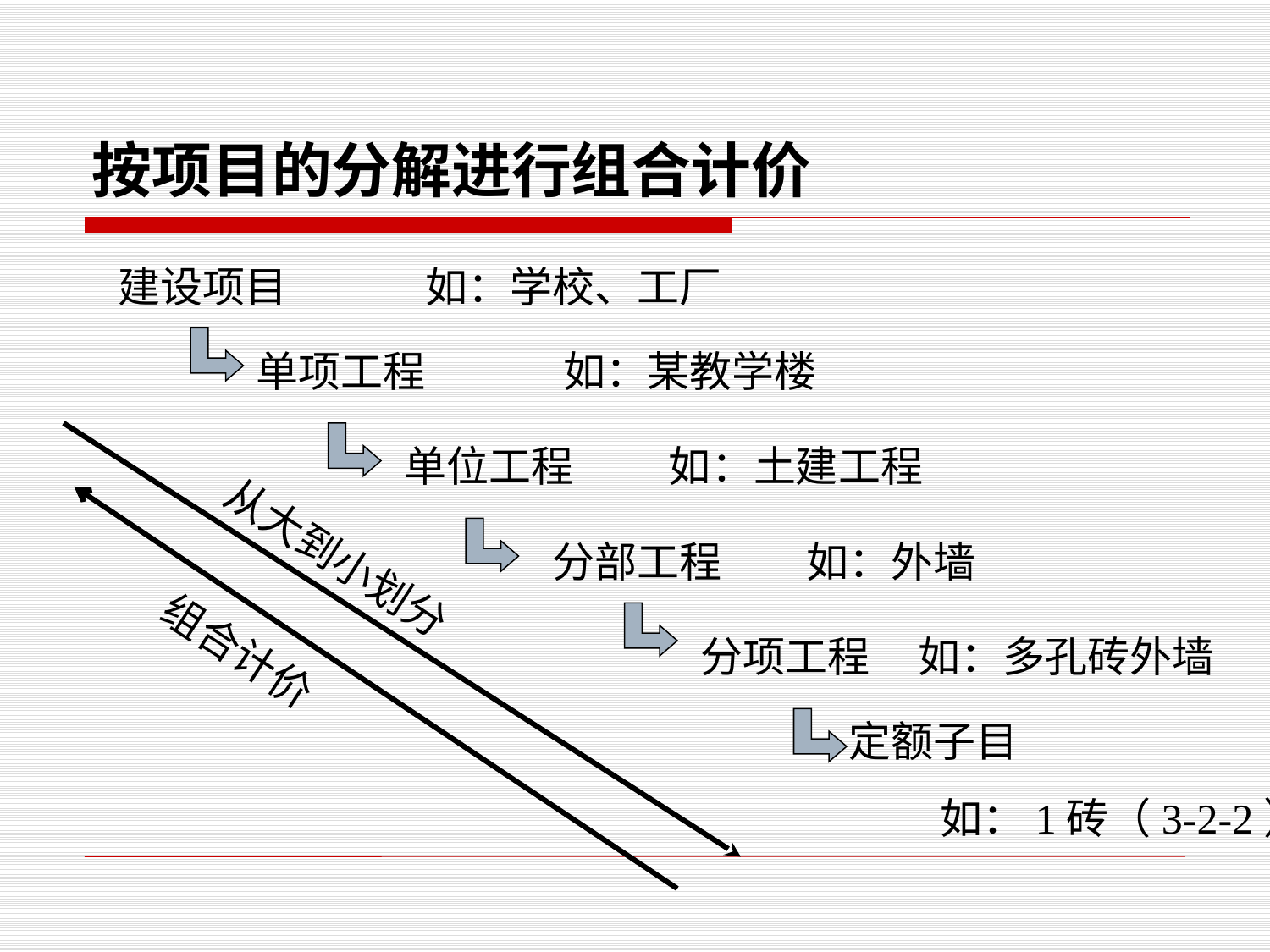

# 按项目的分解进行组合计价
建设项目
如：学校、工厂

单项工程
如：某教学楼

单位工程
如：土建工程

分部工程
如：外墙
从大到小划分

分项工程
如：多孔砖外墙
组合计价

定额子目
如：1砖（3-2-2）